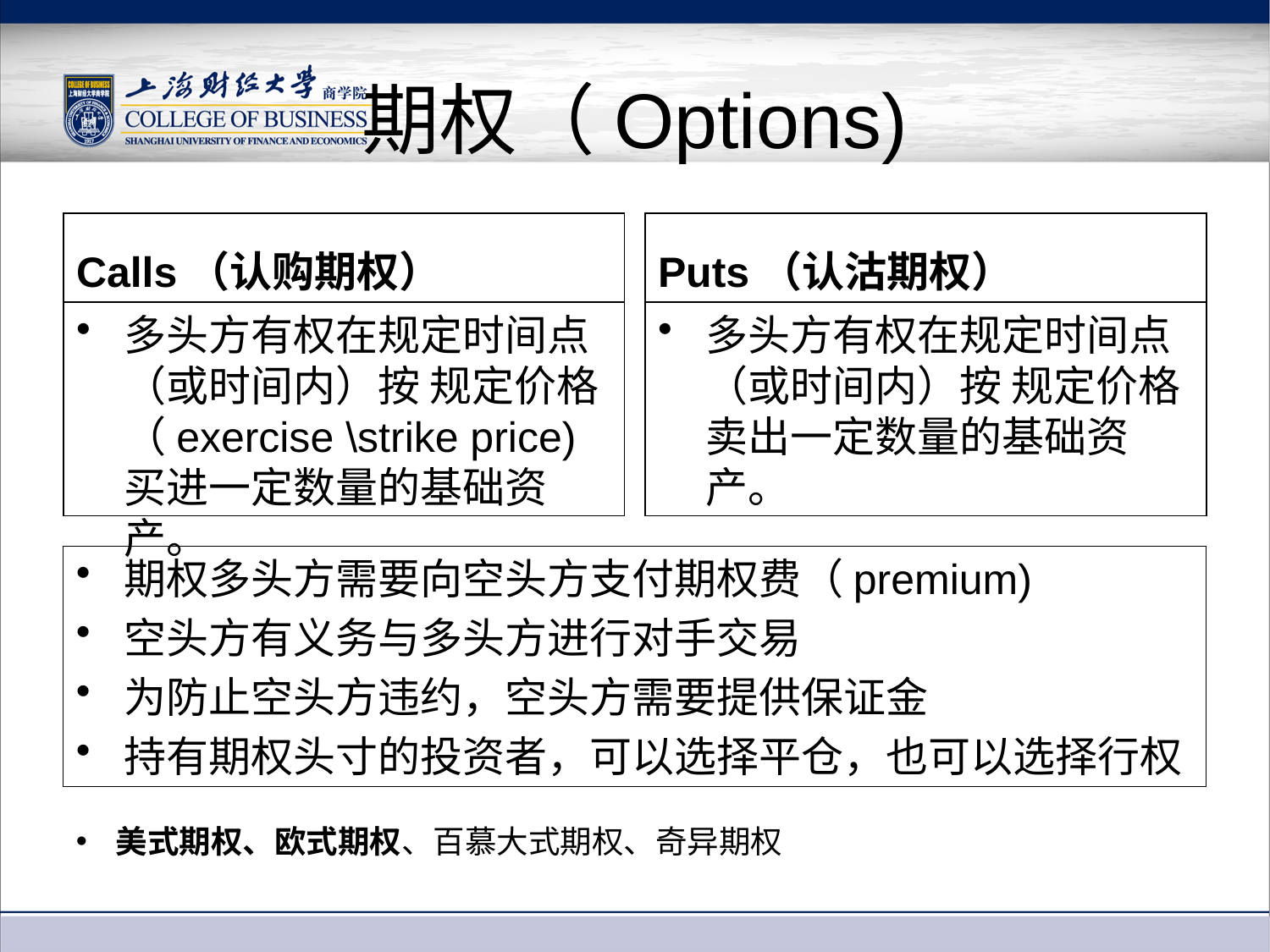

# 期权（Options)
Calls（认购期权）
Puts（认沽期权）
多头方有权在规定时间点（或时间内）按 规定价格（exercise \strike price)买进一定数量的基础资产。
多头方有权在规定时间点（或时间内）按 规定价格卖出一定数量的基础资产。

期权多头方需要向空头方支付期权费（premium)
空头方有义务与多头方进行对手交易
为防止空头方违约，空头方需要提供保证金
持有期权头寸的投资者，可以选择平仓，也可以选择行权
美式期权、欧式期权、百慕大式期权、奇异期权